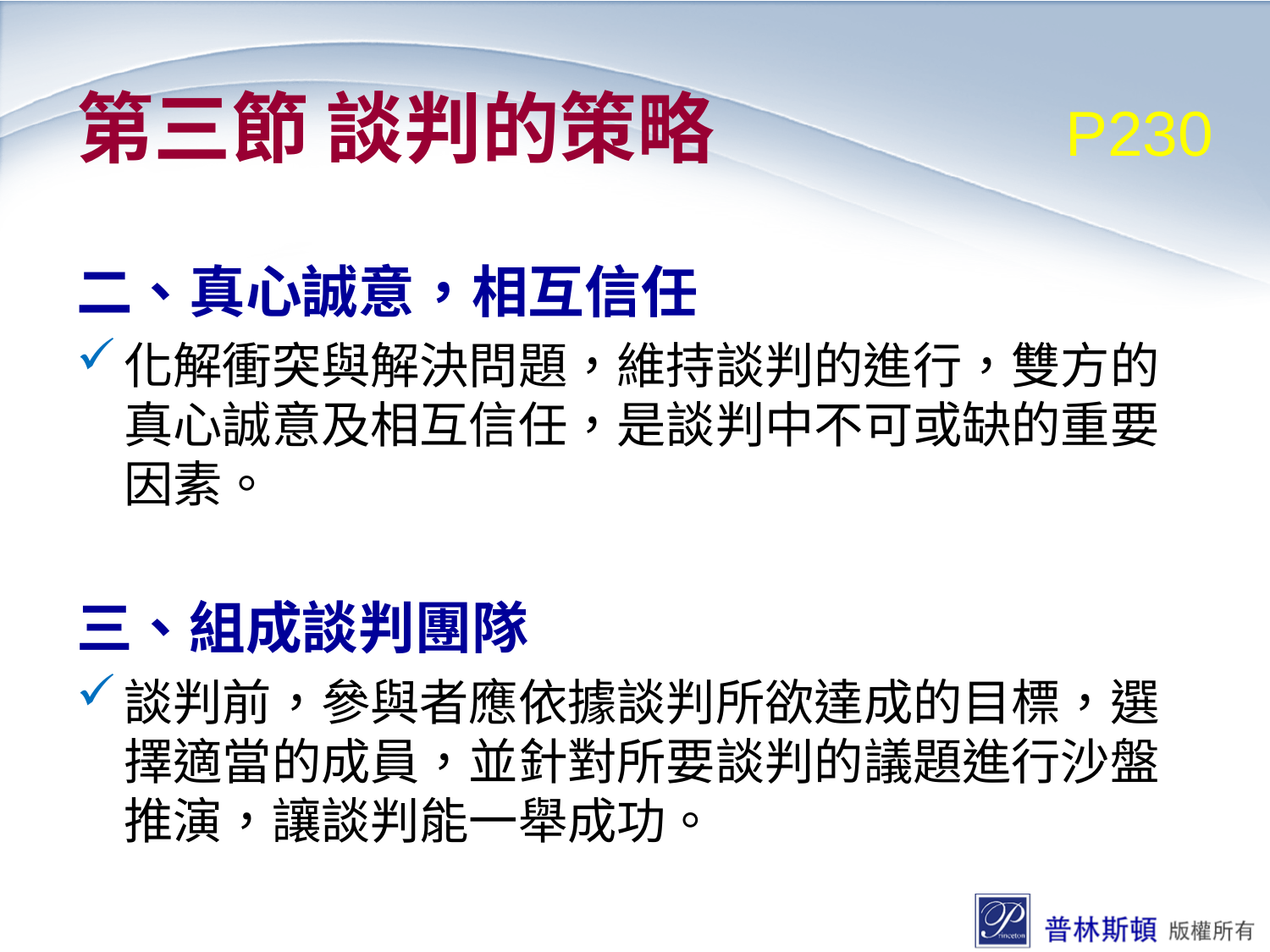

# 第三節 談判的策略
P230
二、真心誠意，相互信任
化解衝突與解決問題，維持談判的進行，雙方的真心誠意及相互信任，是談判中不可或缺的重要因素。

三、組成談判團隊
談判前，參與者應依據談判所欲達成的目標，選擇適當的成員，並針對所要談判的議題進行沙盤推演，讓談判能一舉成功。